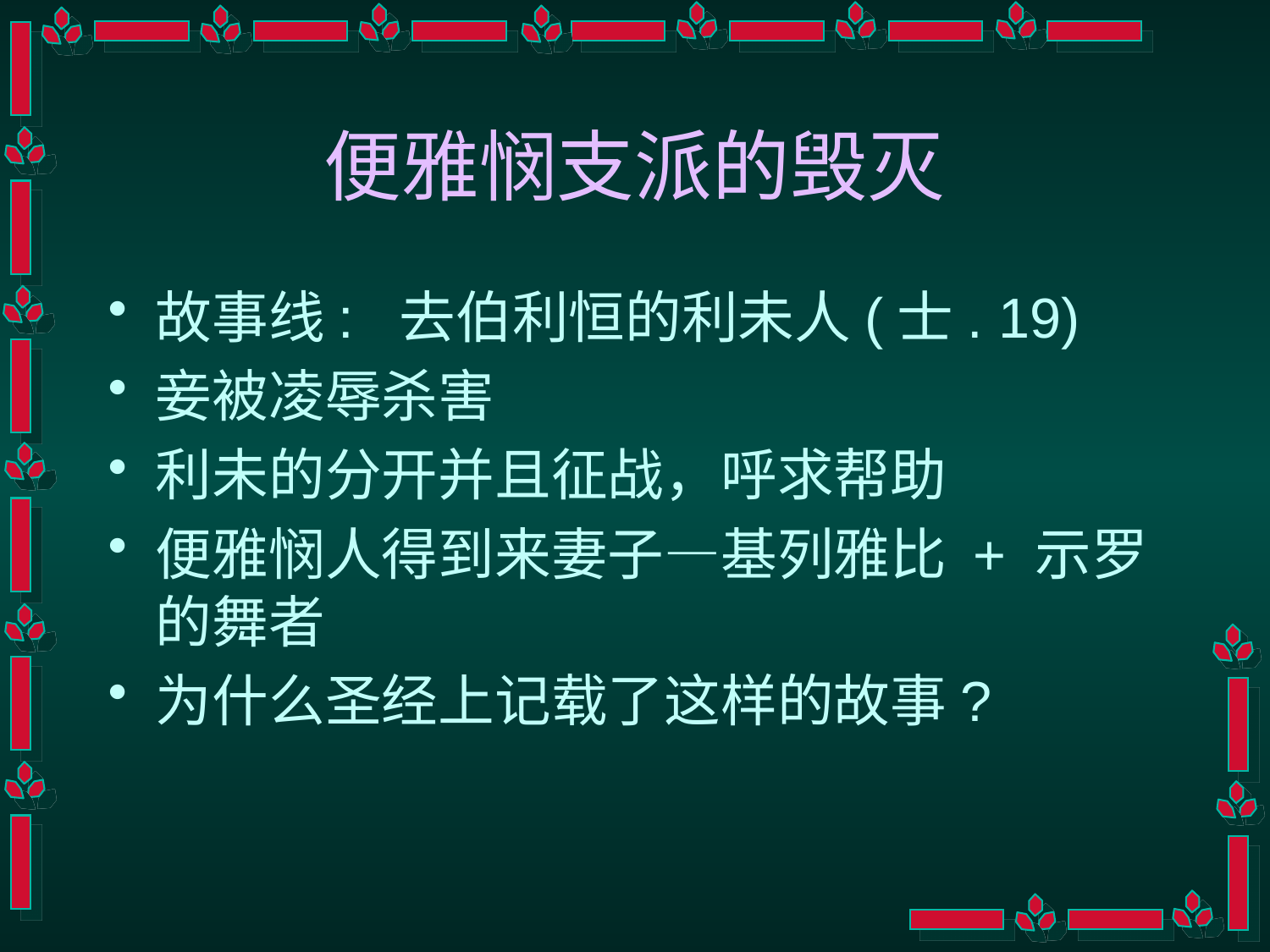

# 便雅悯支派的毁灭
故事线:  去伯利恒的利未人(士. 19)
妾被凌辱杀害
利未的分开并且征战，呼求帮助
便雅悯人得到来妻子—基列雅比 + 示罗的舞者
为什么圣经上记载了这样的故事?